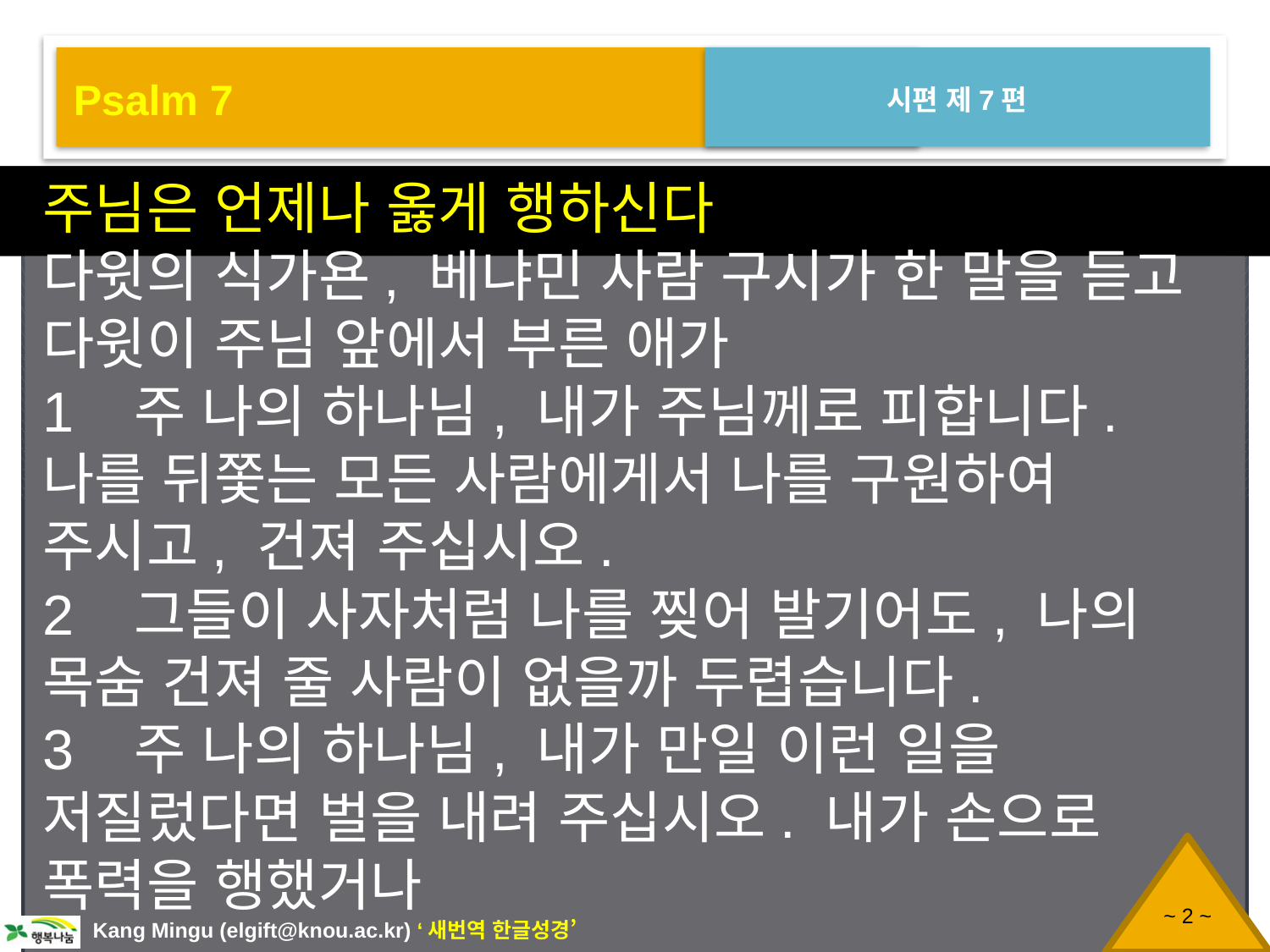

Psalm 7
시편 제7편
주님은 언제나 옳게 행하신다
다윗의 식가욘, 베냐민 사람 구시가 한 말을 듣고 다윗이 주님 앞에서 부른 애가
1   주 나의 하나님, 내가 주님께로 피합니다. 나를 뒤쫓는 모든 사람에게서 나를 구원하여 주시고, 건져 주십시오.
2   그들이 사자처럼 나를 찢어 발기어도, 나의 목숨 건져 줄 사람이 없을까 두렵습니다.
3   주 나의 하나님, 내가 만일 이런 일을 저질렀다면 벌을 내려 주십시오. 내가 손으로 폭력을 행했거나